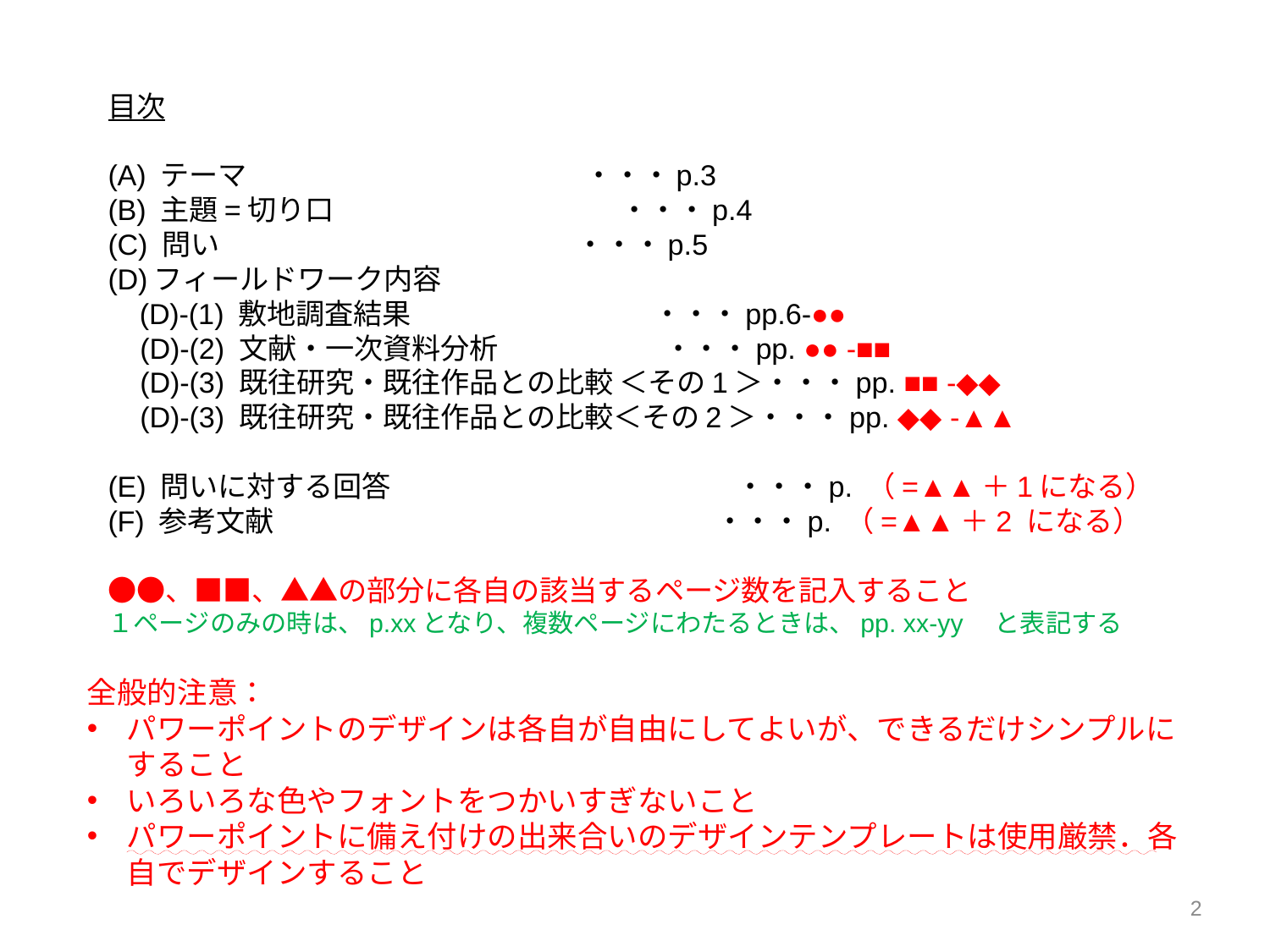

# 目次 (A) テーマ                                                     ・・・p.3 (B) 主題=切り口                                             ・・・p.4 (C) 問い                                                        ・・・p.5 (D)フィールドワーク内容 (D)-(1) 敷地調査結果　　                             ・・・pp.6-●● (D)-(2) 文献・一次資料分析                          ・・・pp. ●● -■■ (D)-(3) 既往研究・既往作品との比較 ＜その1＞・・・pp. ■■ -◆◆ (D)-(3) 既往研究・既往作品との比較＜その2＞・・・pp. ◆◆ -▲▲ (E) 問いに対する回答　　　　　　　　         　　・・・p. （=▲▲＋1になる） (F) 参考文献　　　　　　　　　　　　               ・・・p. （=▲▲＋2 になる） ●●、■■、▲▲の部分に各自の該当するページ数を記入すること １ページのみの時は、p.xxとなり、複数ページにわたるときは、pp. xx-yy　と表記する
全般的注意：
パワーポイントのデザインは各自が自由にしてよいが、できるだけシンプルにすること
いろいろな色やフォントをつかいすぎないこと
パワーポイントに備え付けの出来合いのデザインテンプレートは使用厳禁．各自でデザインすること
2